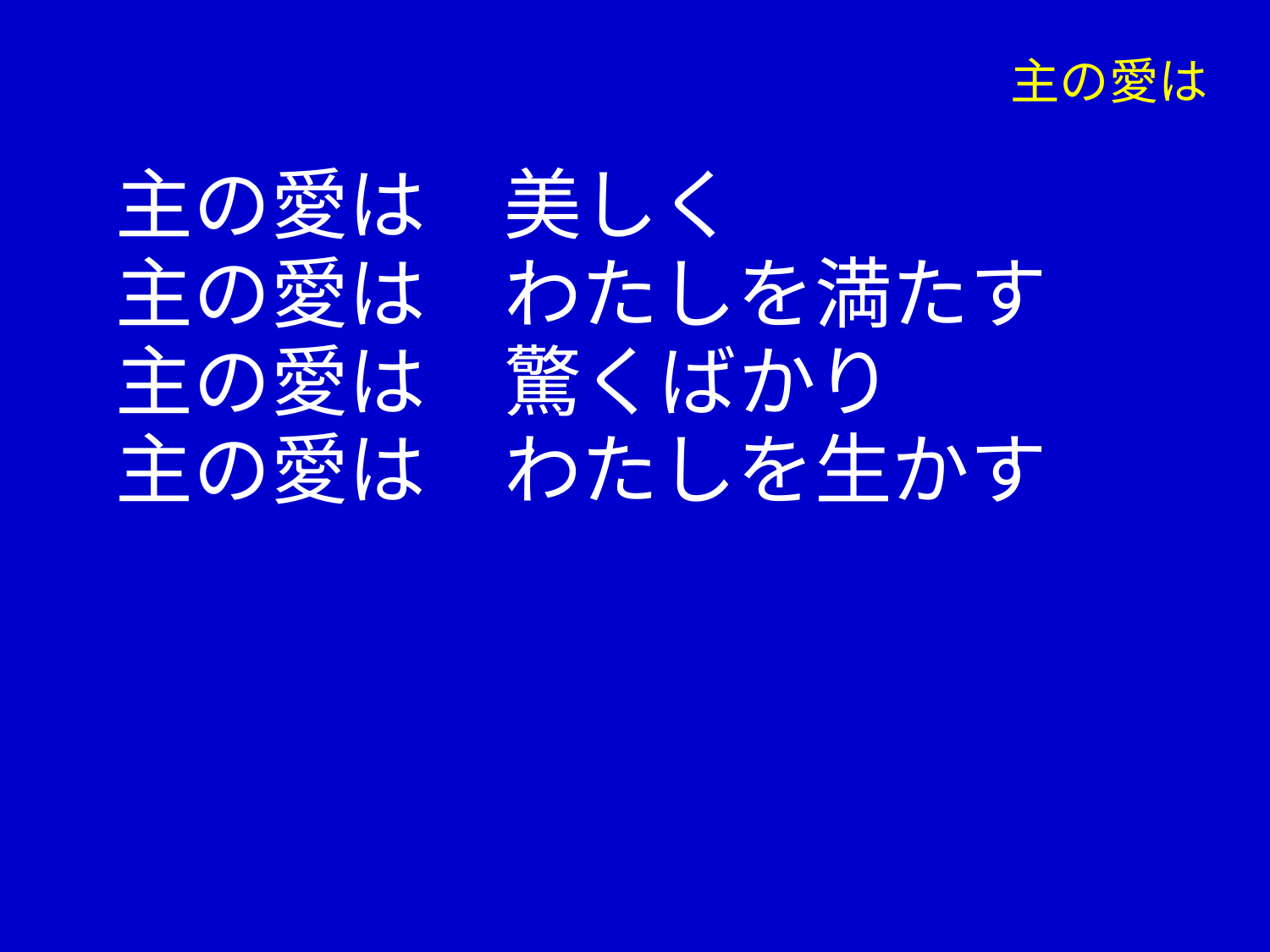

# 主の愛は
主の愛は　美しく
主の愛は　わたしを満たす
主の愛は　驚くばかり
主の愛は　わたしを生かす